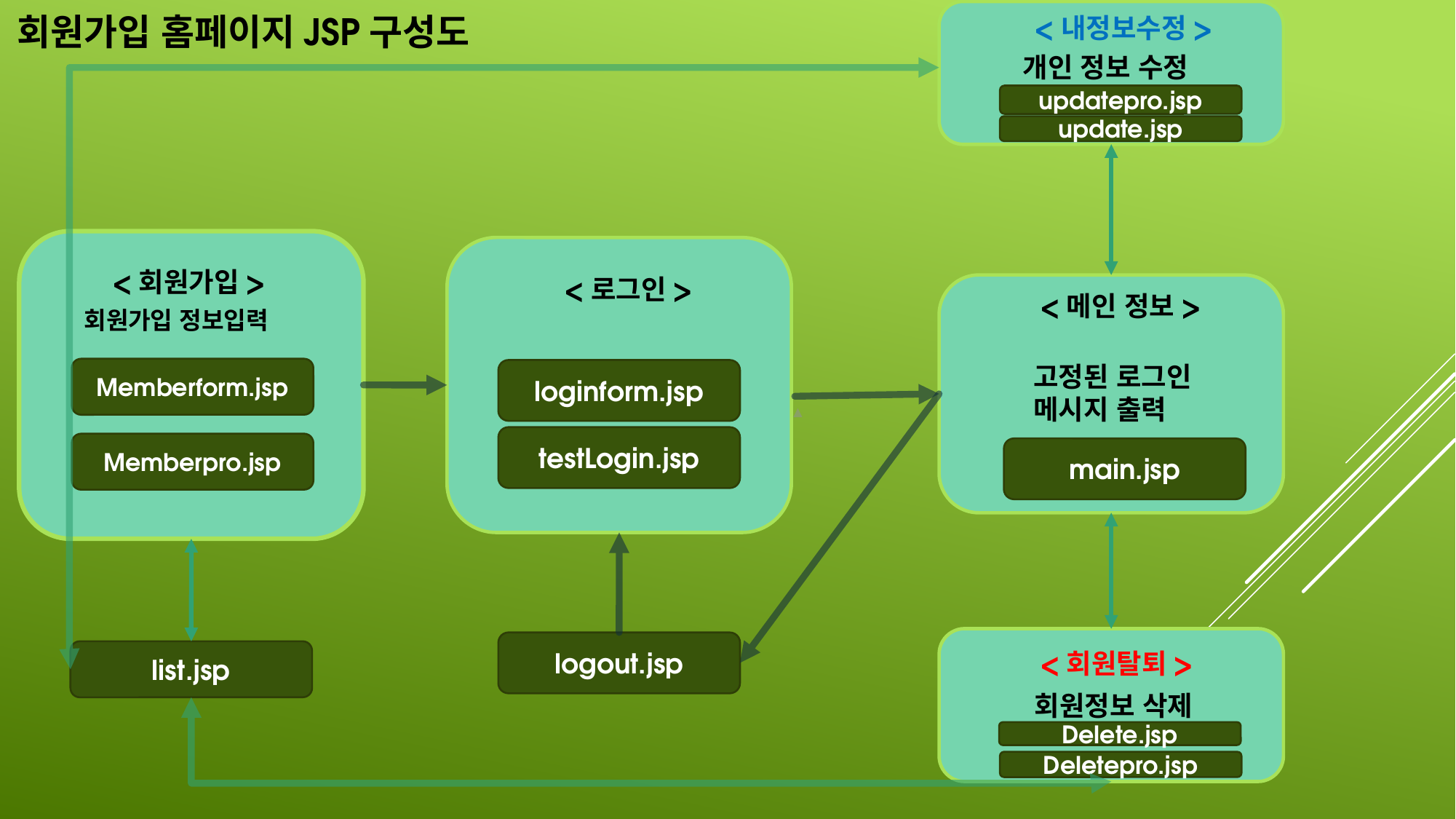

회원가입 홈페이지JSP구성도
<내정보수정>
개인 정보 수정
updatepro.jsp
update.jsp

<회원가입>
<로그인>

<메인 정보>
회원가입 정보입력
MemberForm.jsp
loginForm.jsp
고정된 로그인
메시지 출력
Memberform.jsp
loginform.jsp
Memberpro.jsp
testLogin.jsp
testLogin.jsp
Memberpro.jsp
main.jsp

logout.jsp
list.jsp
<회원탈퇴>
회원정보 삭제
Delete.jsp
Deletepro.jsp